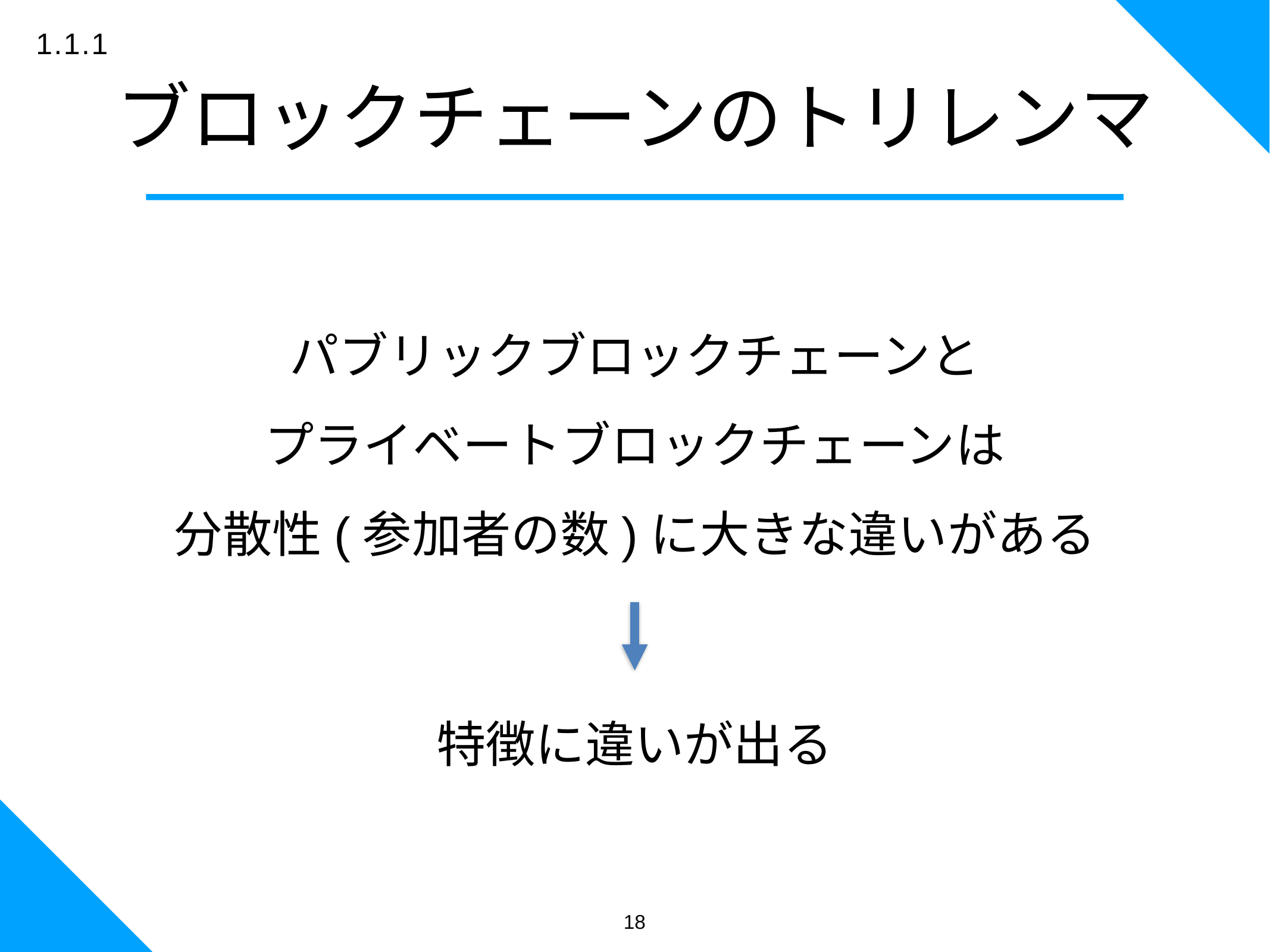

18
1.1.1
ブロックチェーンのトリレンマ
パブリックブロックチェーンと
プライベートブロックチェーンは
分散性(参加者の数)に大きな違いがある

特徴に違いが出る